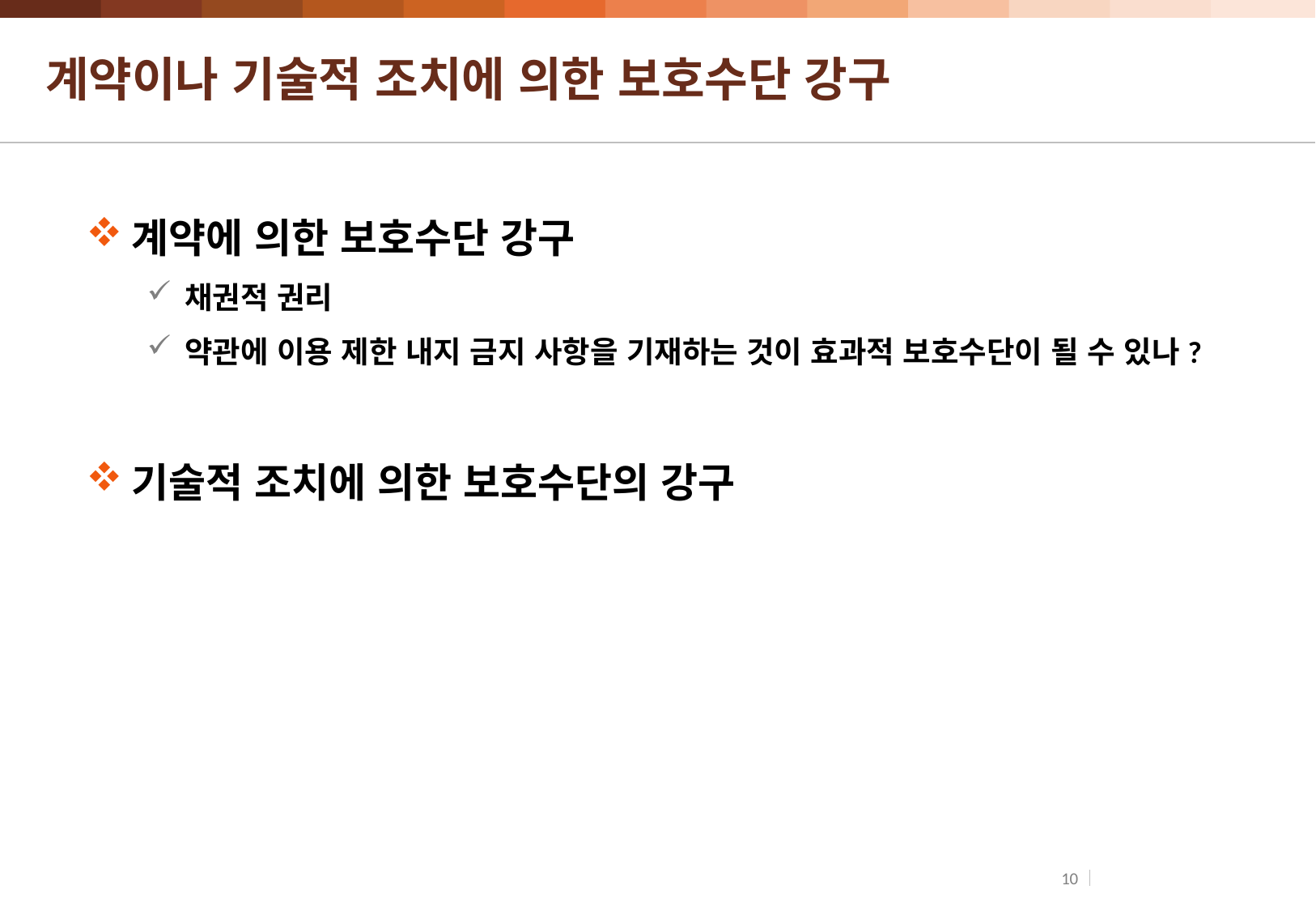

# 계약이나 기술적 조치에 의한 보호수단 강구
계약에 의한 보호수단 강구
채권적 권리
약관에 이용 제한 내지 금지 사항을 기재하는 것이 효과적 보호수단이 될 수 있나?

기술적 조치에 의한 보호수단의 강구